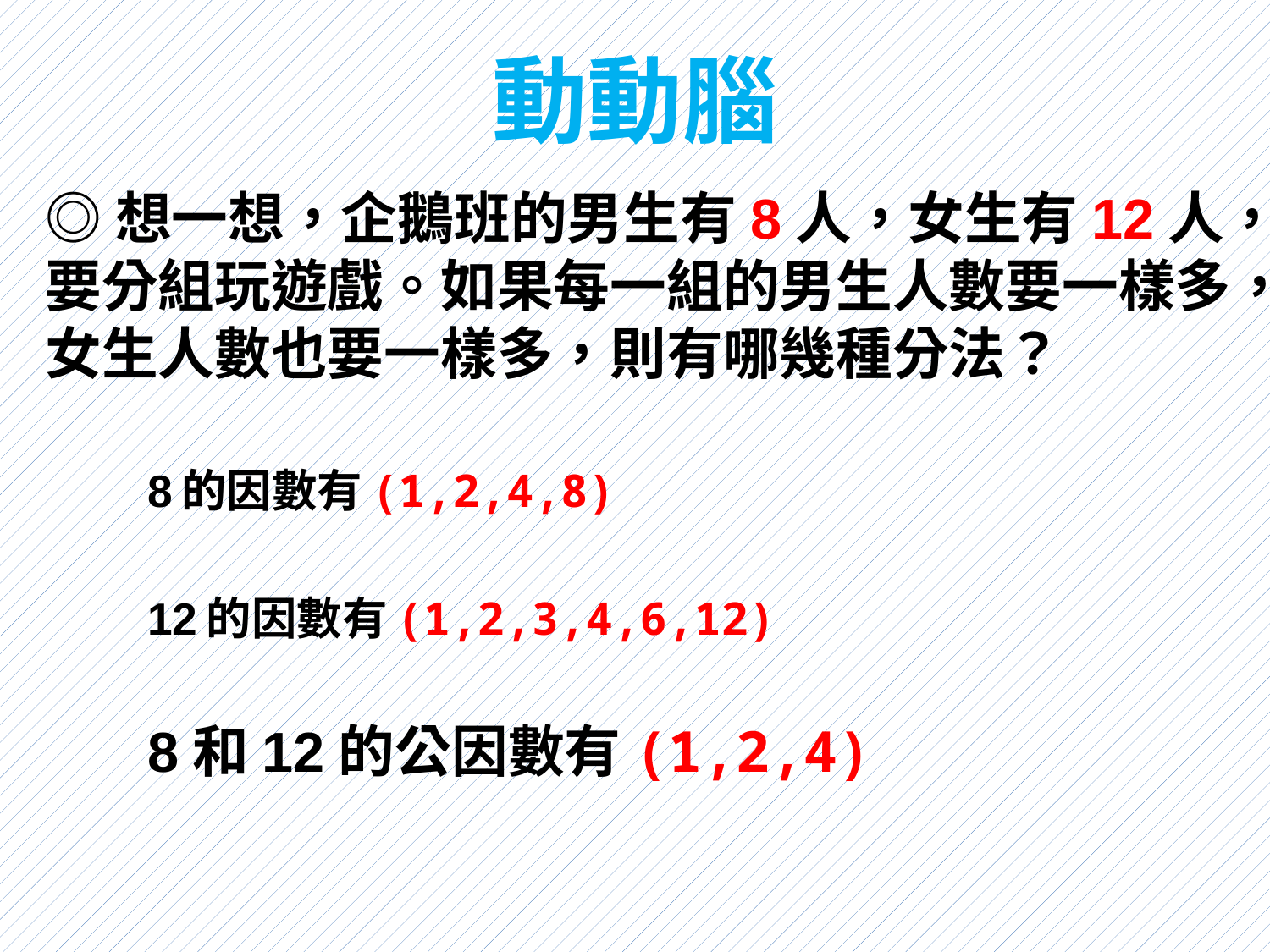

# 動動腦
◎想一想，企鵝班的男生有8人，女生有12人，要分組玩遊戲。如果每一組的男生人數要一樣多，女生人數也要一樣多，則有哪幾種分法？
8的因數有(1,2,4,8)
12的因數有(1,2,3,4,6,12)
8和12的公因數有(1,2,4)